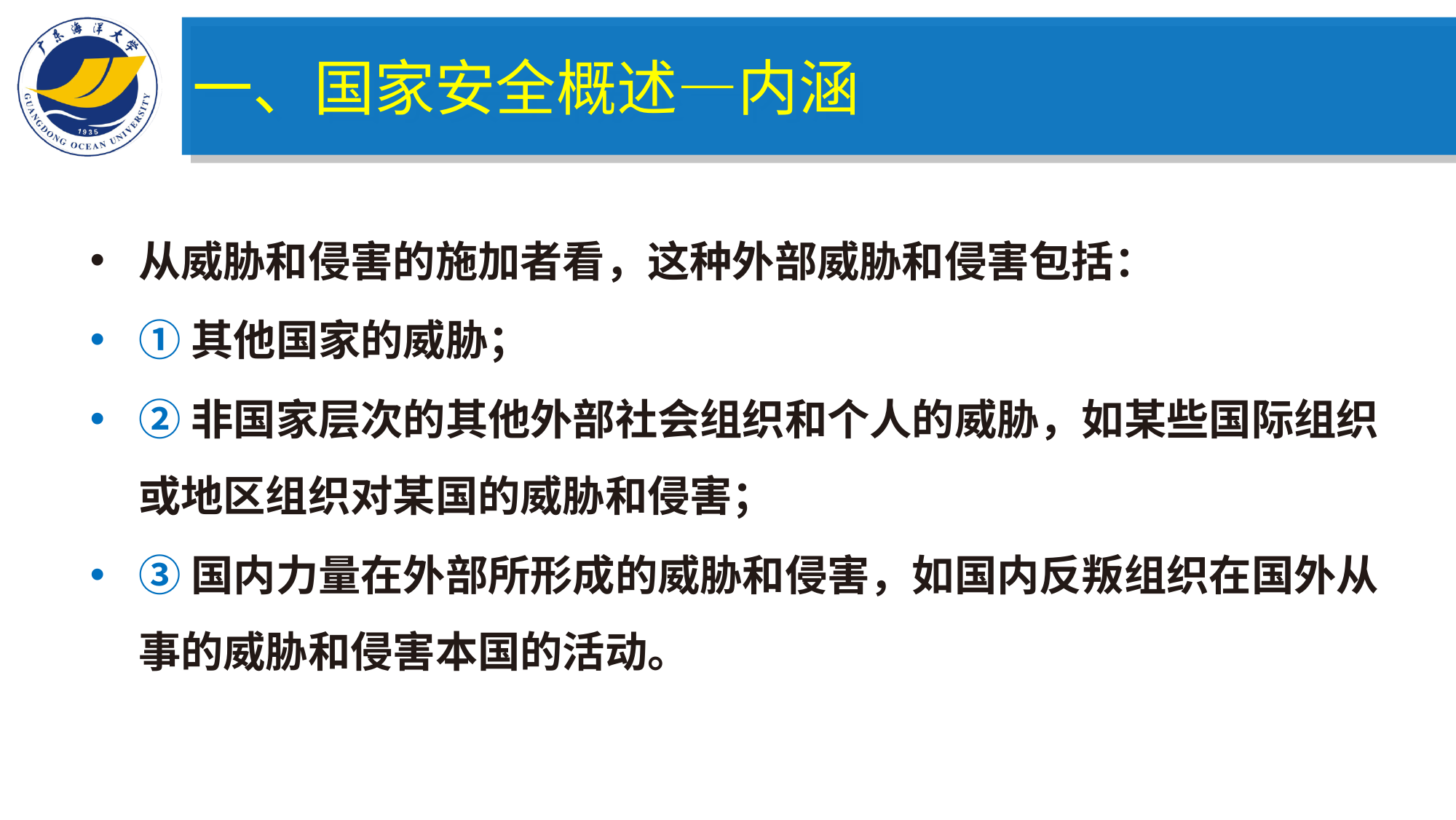

一、国家安全概述—内涵
从威胁和侵害的施加者看，这种外部威胁和侵害包括：
①其他国家的威胁；
②非国家层次的其他外部社会组织和个人的威胁，如某些国际组织或地区组织对某国的威胁和侵害；
③国内力量在外部所形成的威胁和侵害，如国内反叛组织在国外从事的威胁和侵害本国的活动。